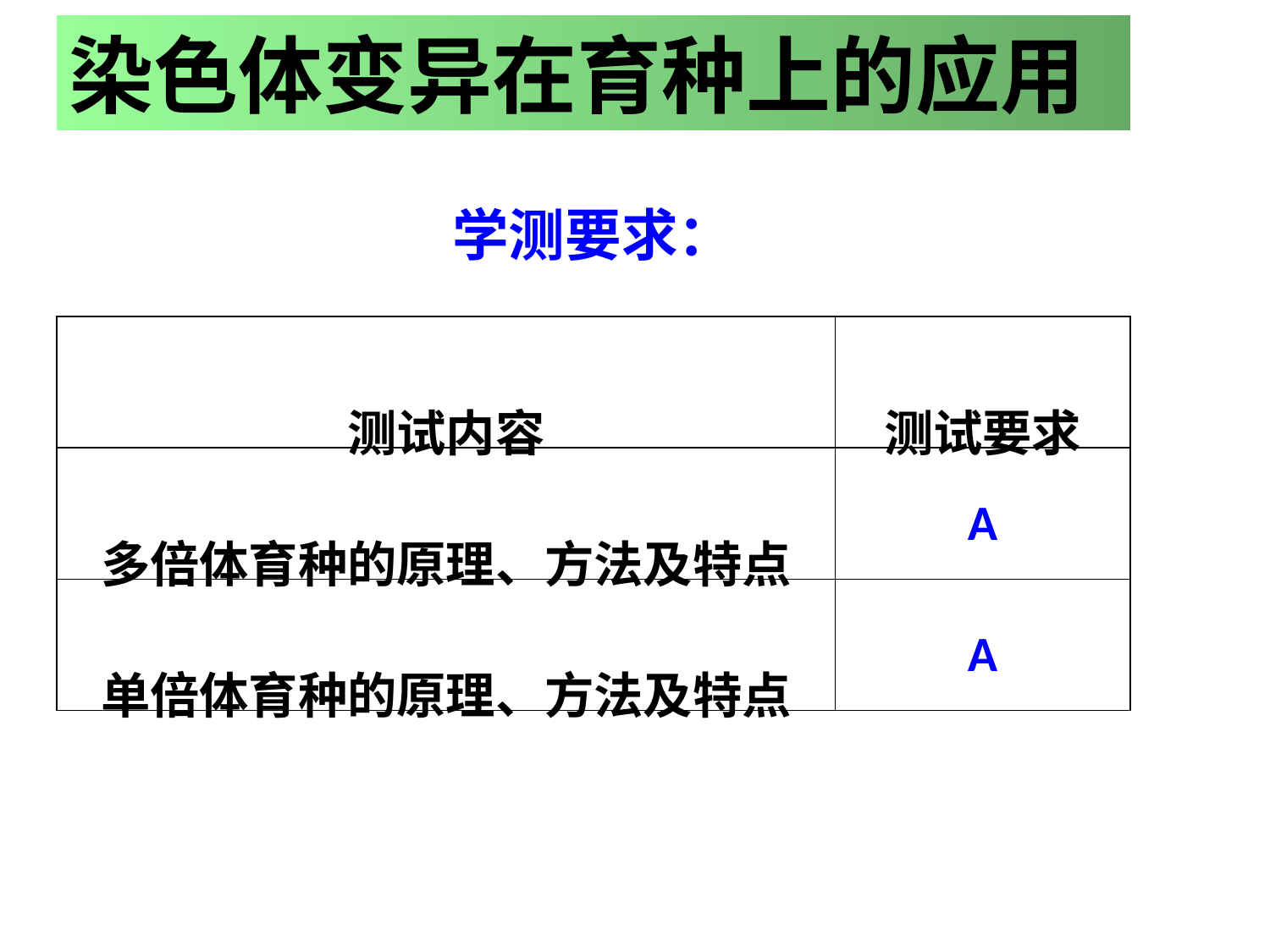

染色体变异在育种上的应用
学测要求：
| 测试内容 | 测试要求 |
| --- | --- |
| 多倍体育种的原理、方法及特点 | A |
| 单倍体育种的原理、方法及特点 | A |